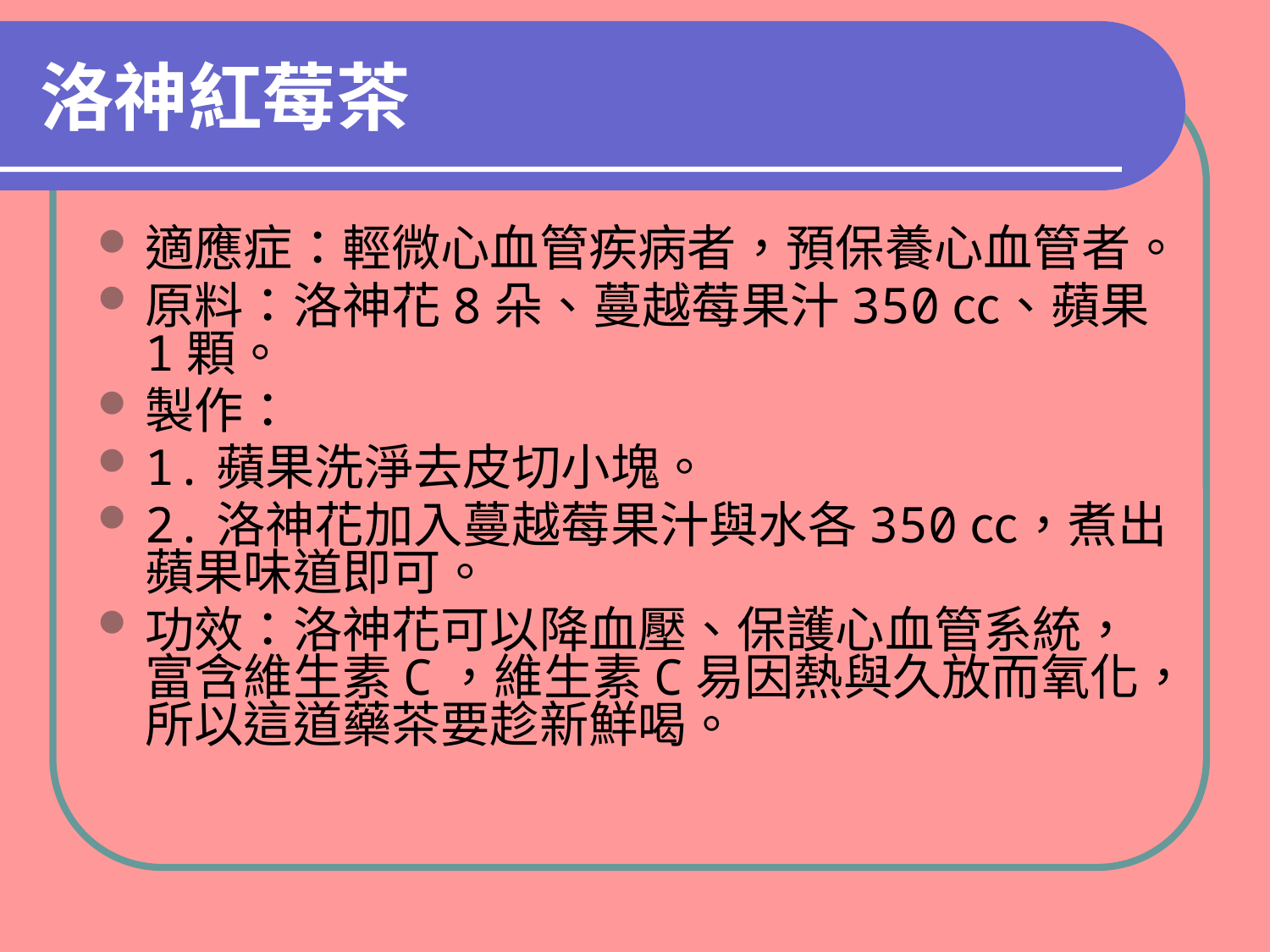

# 洛神紅莓茶
適應症：輕微心血管疾病者，預保養心血管者。
原料：洛神花8朵、蔓越莓果汁350㏄、蘋果1顆。
製作：
1.蘋果洗淨去皮切小塊。
2.洛神花加入蔓越莓果汁與水各350㏄，煮出蘋果味道即可。
功效：洛神花可以降血壓、保護心血管系統，富含維生素C，維生素C易因熱與久放而氧化，所以這道藥茶要趁新鮮喝。